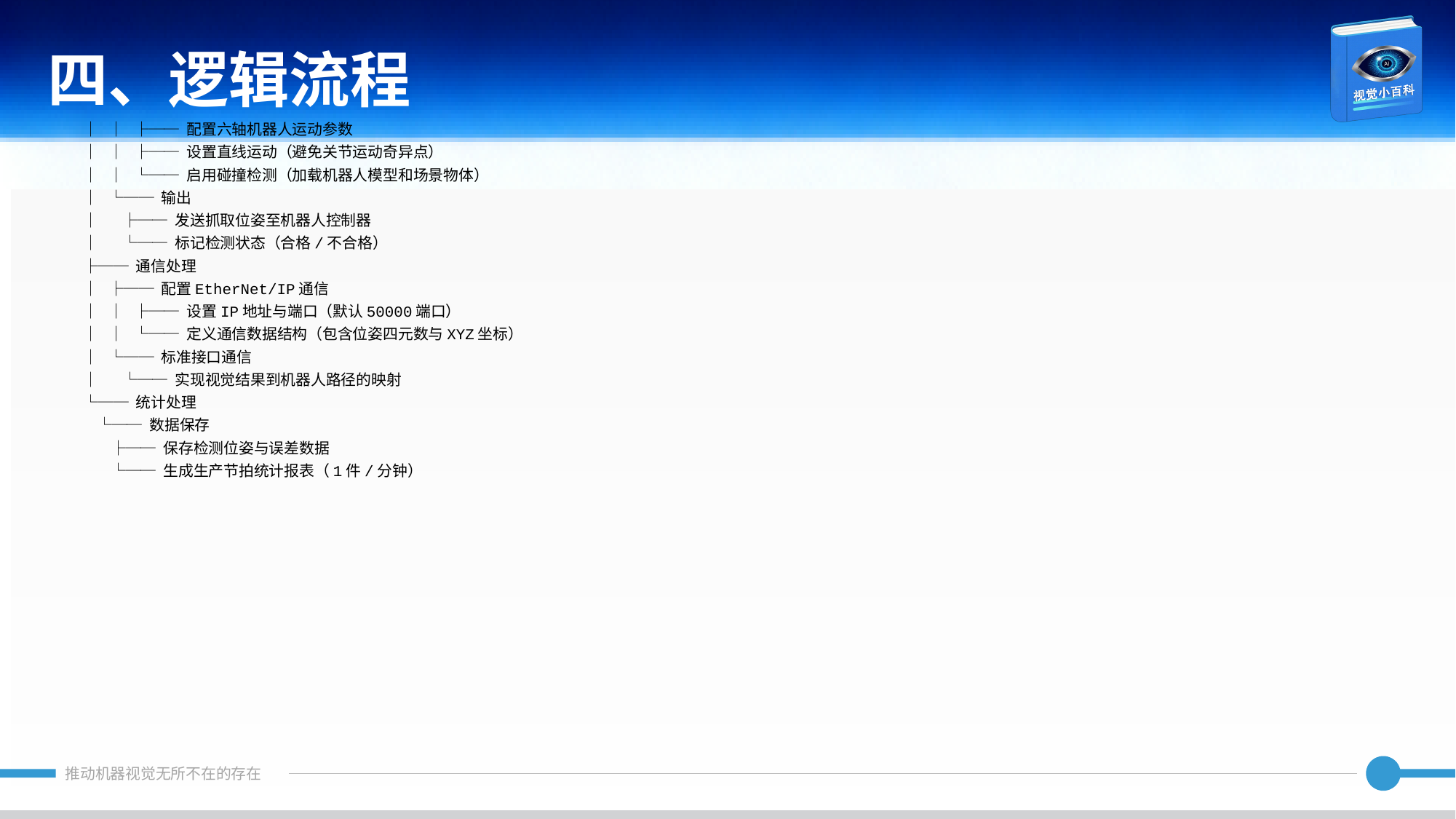

四、逻辑流程

│   │   ├── 配置六轴机器人运动参数
│   │   ├── 设置直线运动（避免关节运动奇异点）
│   │   └── 启用碰撞检测（加载机器人模型和场景物体）
│   └── 输出
│       ├── 发送抓取位姿至机器人控制器
│       └── 标记检测状态（合格/不合格）
├── 通信处理
│   ├── 配置EtherNet/IP通信
│   │   ├── 设置IP地址与端口（默认50000端口）
│   │   └── 定义通信数据结构（包含位姿四元数与XYZ坐标）
│   └── 标准接口通信
│       └── 实现视觉结果到机器人路径的映射
└── 统计处理
    └── 数据保存
        ├── 保存检测位姿与误差数据
        └── 生成生产节拍统计报表（1件/分钟）
10